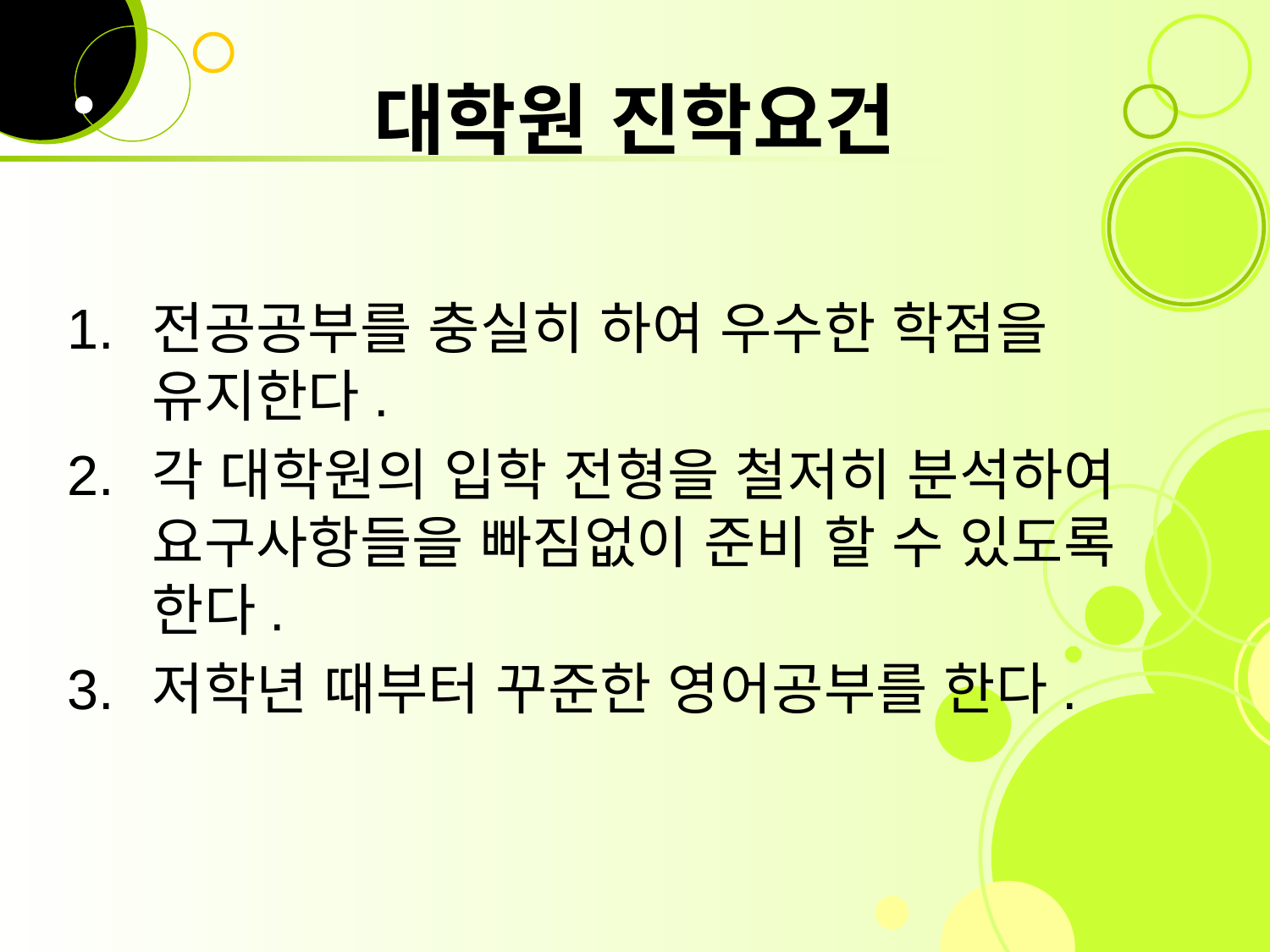

# 대학원 진학요건

전공공부를 충실히 하여 우수한 학점을 유지한다.
각 대학원의 입학 전형을 철저히 분석하여 요구사항들을 빠짐없이 준비 할 수 있도록 한다.
저학년 때부터 꾸준한 영어공부를 한다.